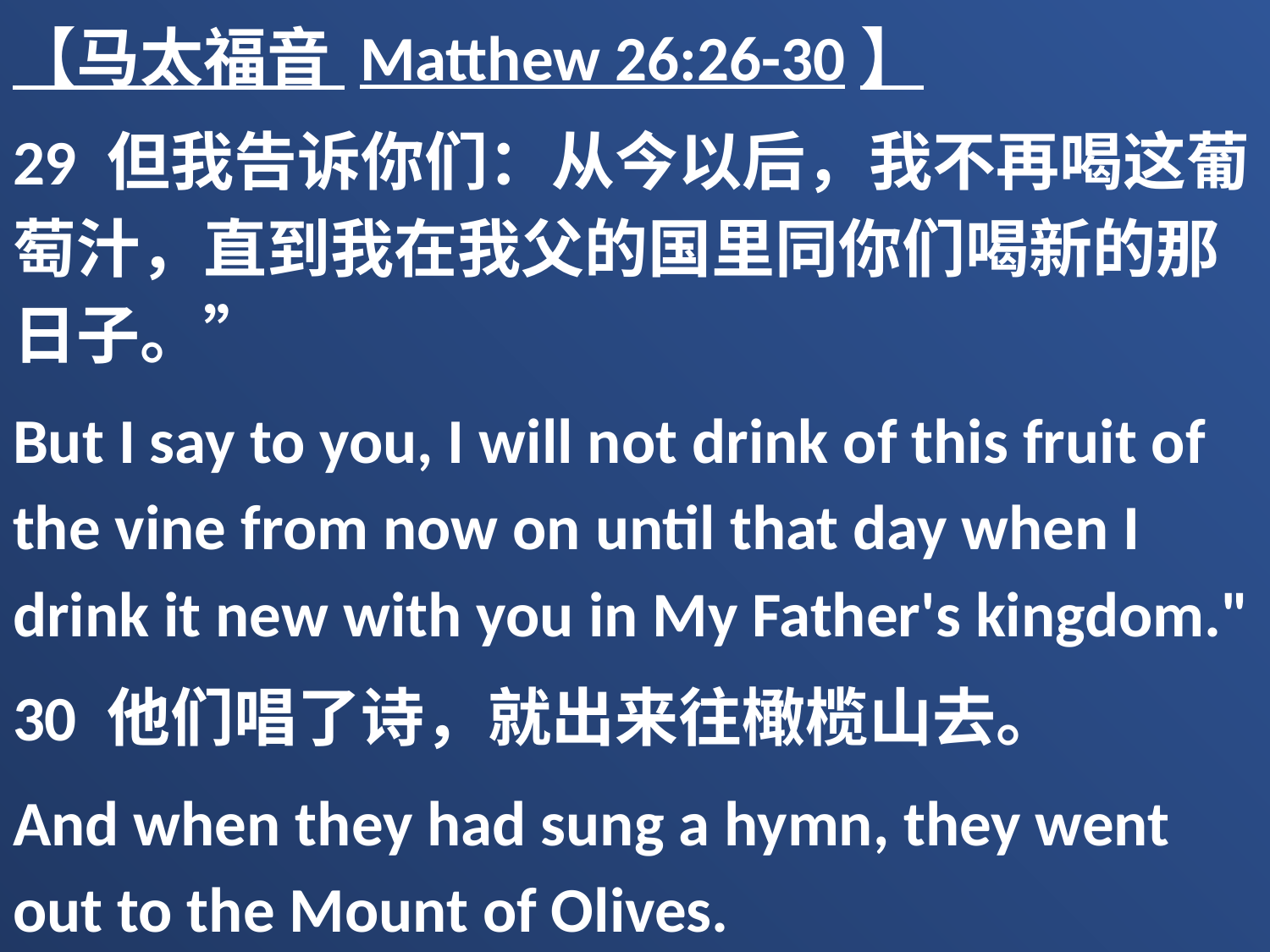

【马太福音 Matthew 26:26-30】
29 但我告诉你们：从今以后，我不再喝这葡萄汁，直到我在我父的国里同你们喝新的那日子。”
But I say to you, I will not drink of this fruit of the vine from now on until that day when I drink it new with you in My Father's kingdom."
30 他们唱了诗，就出来往橄榄山去。
And when they had sung a hymn, they went out to the Mount of Olives.